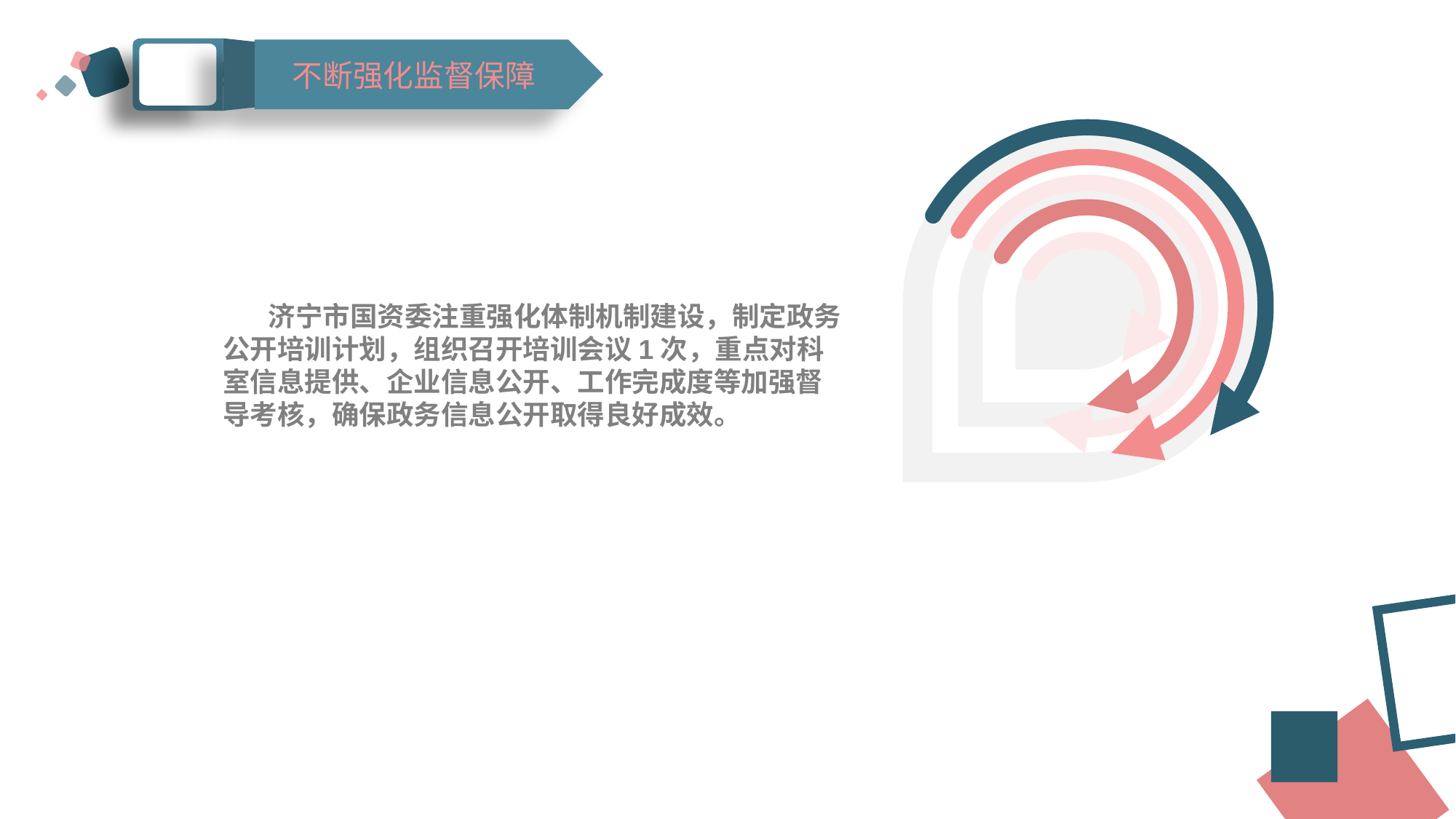

不断强化监督保障

       济宁市国资委注重强化体制机制建设，制定政务公开培训计划，组织召开培训会议1次，重点对科室信息提供、企业信息公开、工作完成度等加强督导考核，确保政务信息公开取得良好成效。